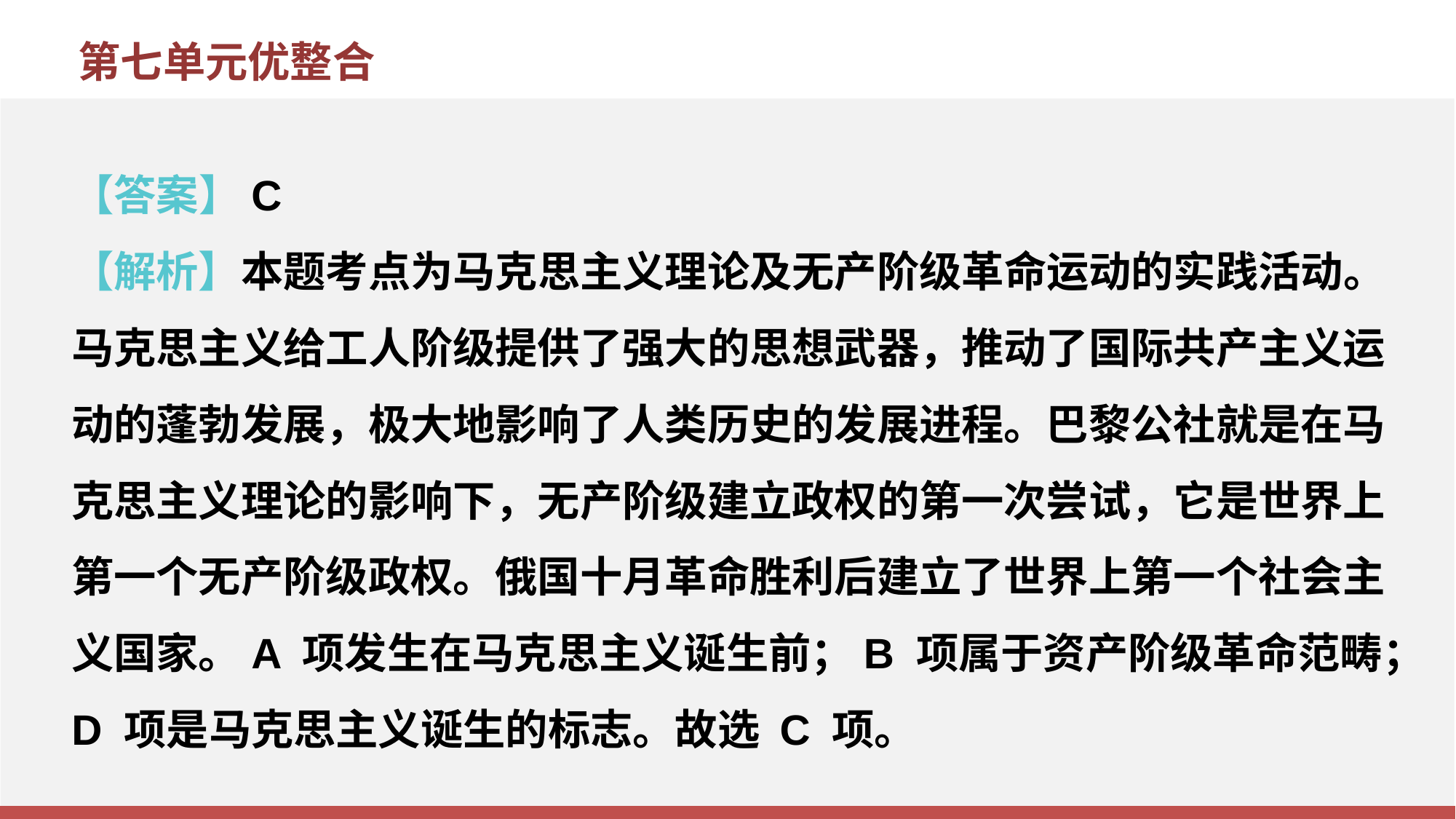

第七单元优整合

【答案】C
【解析】本题考点为马克思主义理论及无产阶级革命运动的实践活动。马克思主义给工人阶级提供了强大的思想武器，推动了国际共产主义运动的蓬勃发展，极大地影响了人类历史的发展进程。巴黎公社就是在马克思主义理论的影响下，无产阶级建立政权的第一次尝试，它是世界上第一个无产阶级政权。俄国十月革命胜利后建立了世界上第一个社会主义国家。A 项发生在马克思主义诞生前；B 项属于资产阶级革命范畴；D 项是马克思主义诞生的标志。故选 C 项。